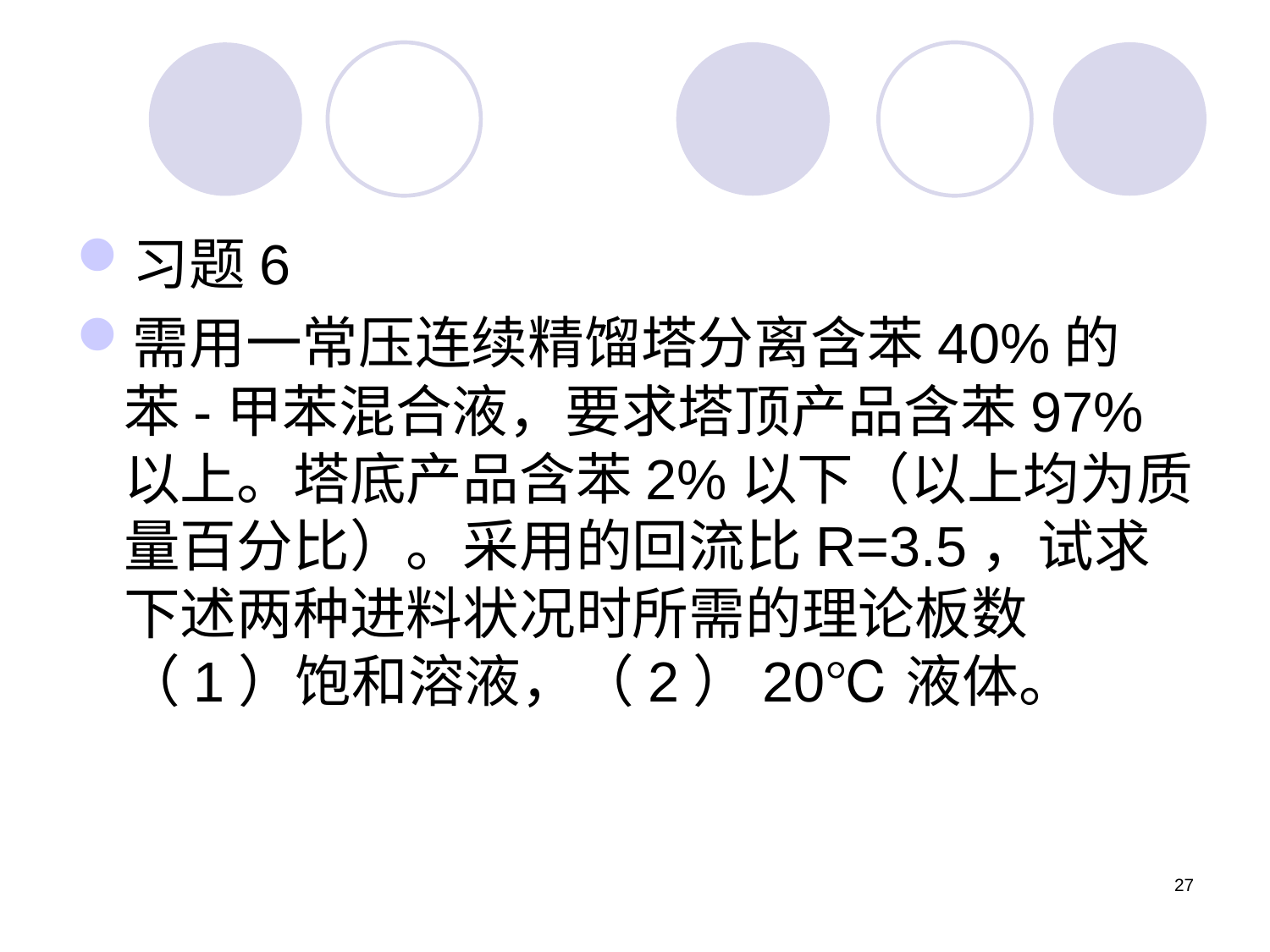

习题6
需用一常压连续精馏塔分离含苯40%的苯-甲苯混合液，要求塔顶产品含苯97%以上。塔底产品含苯2%以下（以上均为质量百分比）。采用的回流比R=3.5，试求下述两种进料状况时所需的理论板数（1）饱和溶液，（2）20℃液体。
27